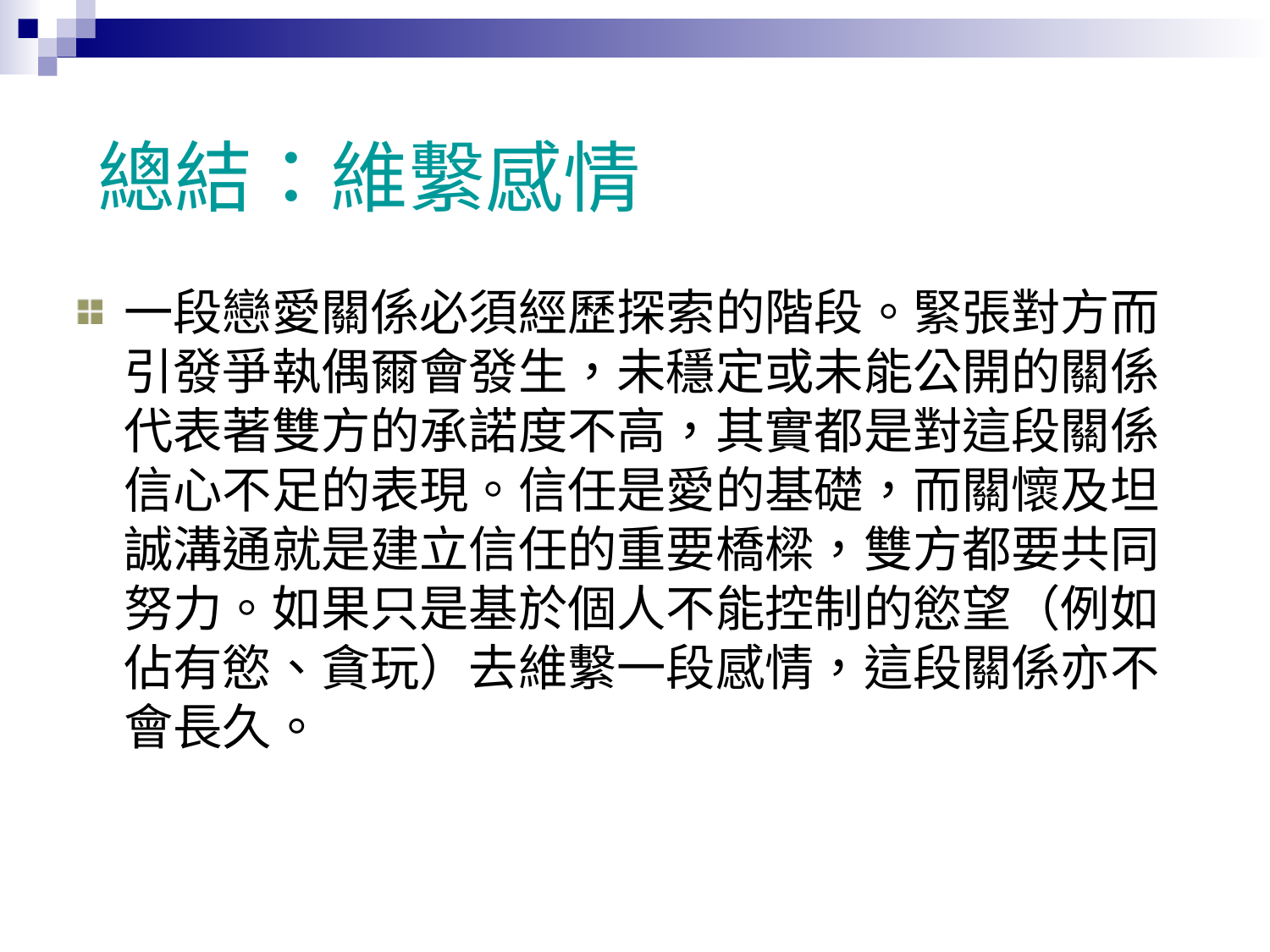

# 總結：維繫感情
一段戀愛關係必須經歷探索的階段。緊張對方而引發爭執偶爾會發生，未穩定或未能公開的關係代表著雙方的承諾度不高，其實都是對這段關係信心不足的表現。信任是愛的基礎，而關懷及坦誠溝通就是建立信任的重要橋樑，雙方都要共同努力。如果只是基於個人不能控制的慾望（例如佔有慾、貪玩）去維繫一段感情，這段關係亦不會長久。